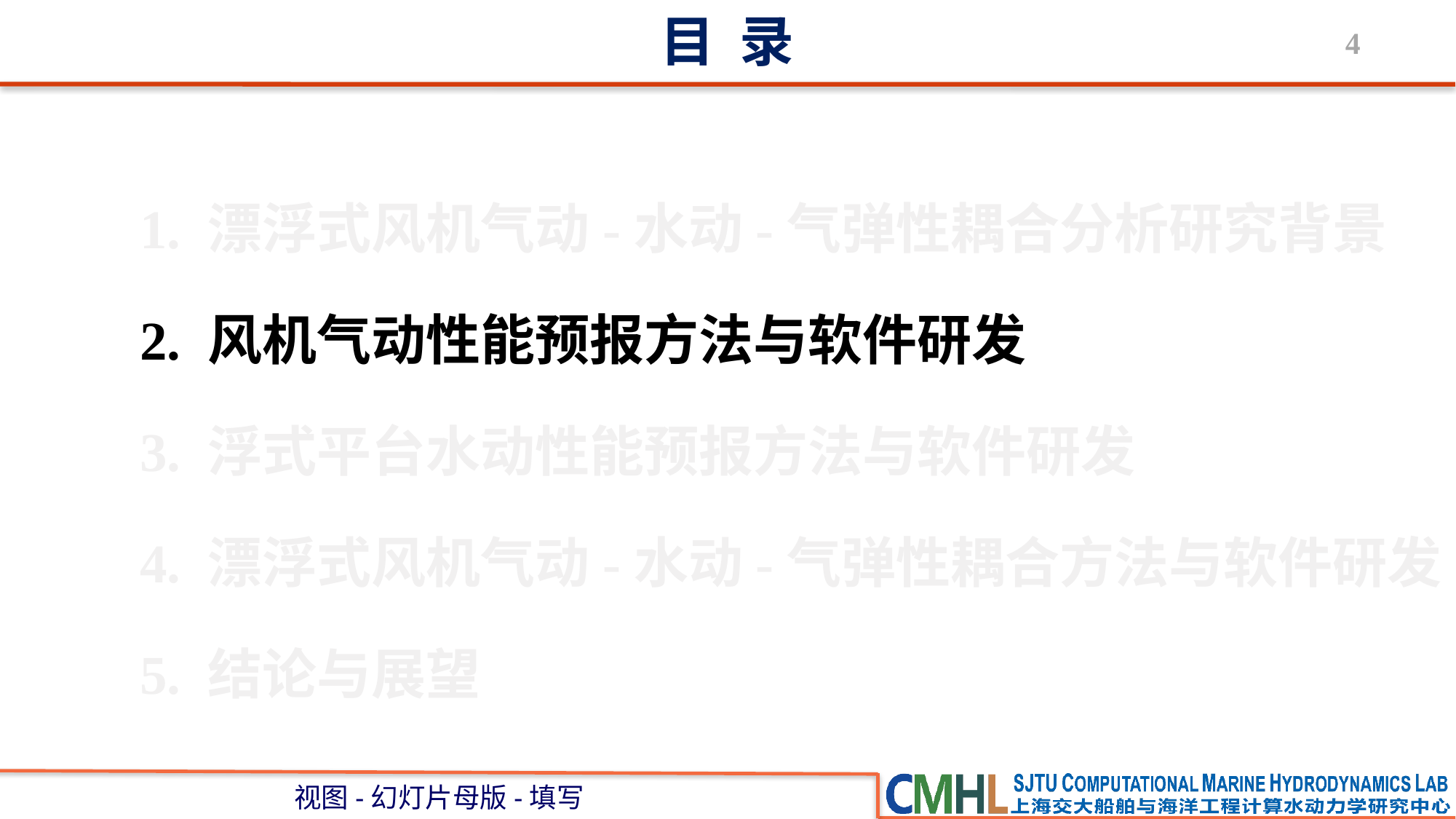

# 目  录
1. 漂浮式风机气动-水动-气弹性耦合分析研究背景
2. 风机气动性能预报方法与软件研发
3. 浮式平台水动性能预报方法与软件研发
4. 漂浮式风机气动-水动-气弹性耦合方法与软件研发
5. 结论与展望